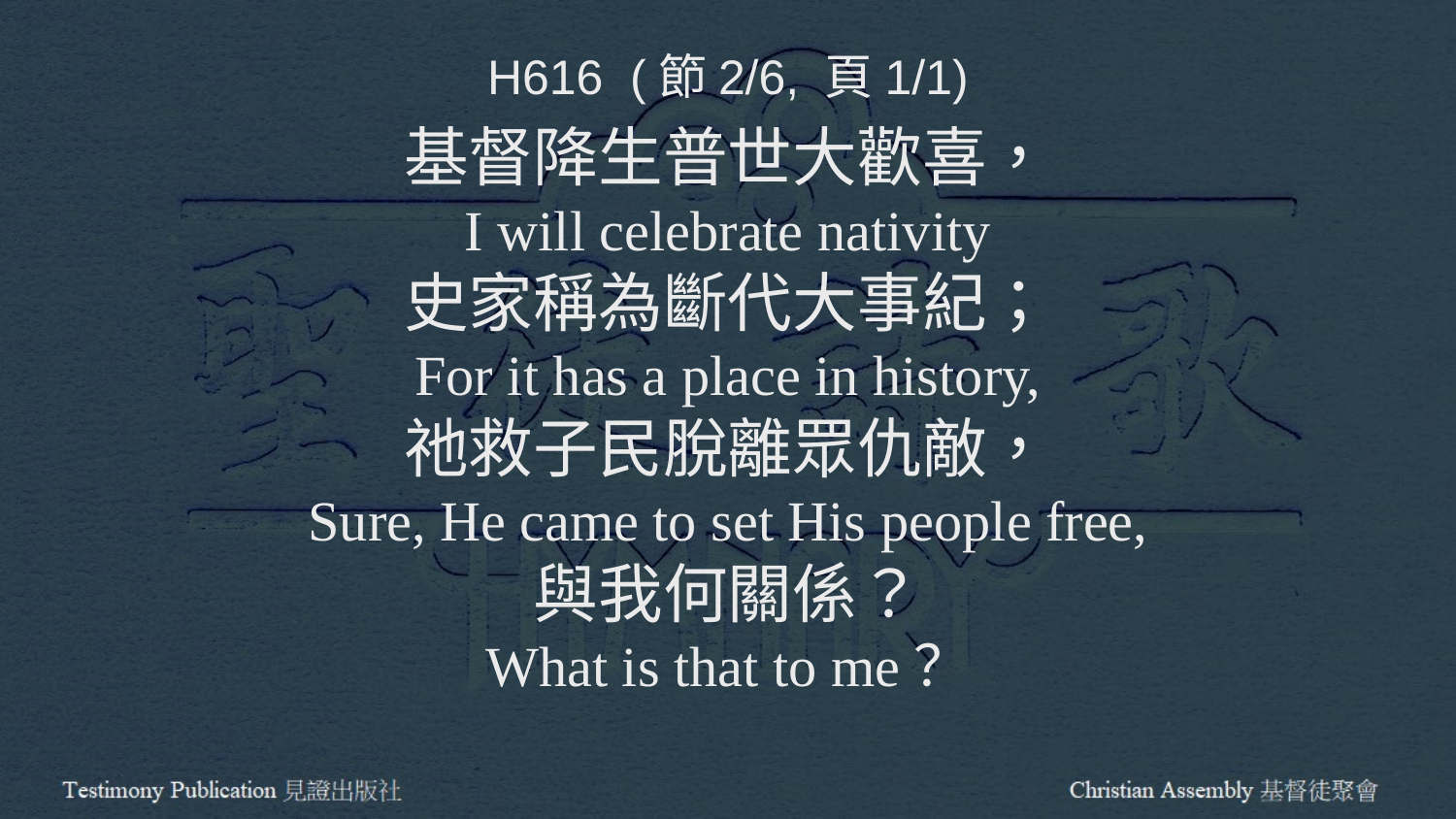

H616  (節2/6, 頁1/1)
基督降生普世大歡喜，
I will celebrate nativity
史家稱為斷代大事紀；
For it has a place in history,
祂救子民脫離眾仇敵，
Sure, He came to set His people free,
與我何關係？
What is that to me？